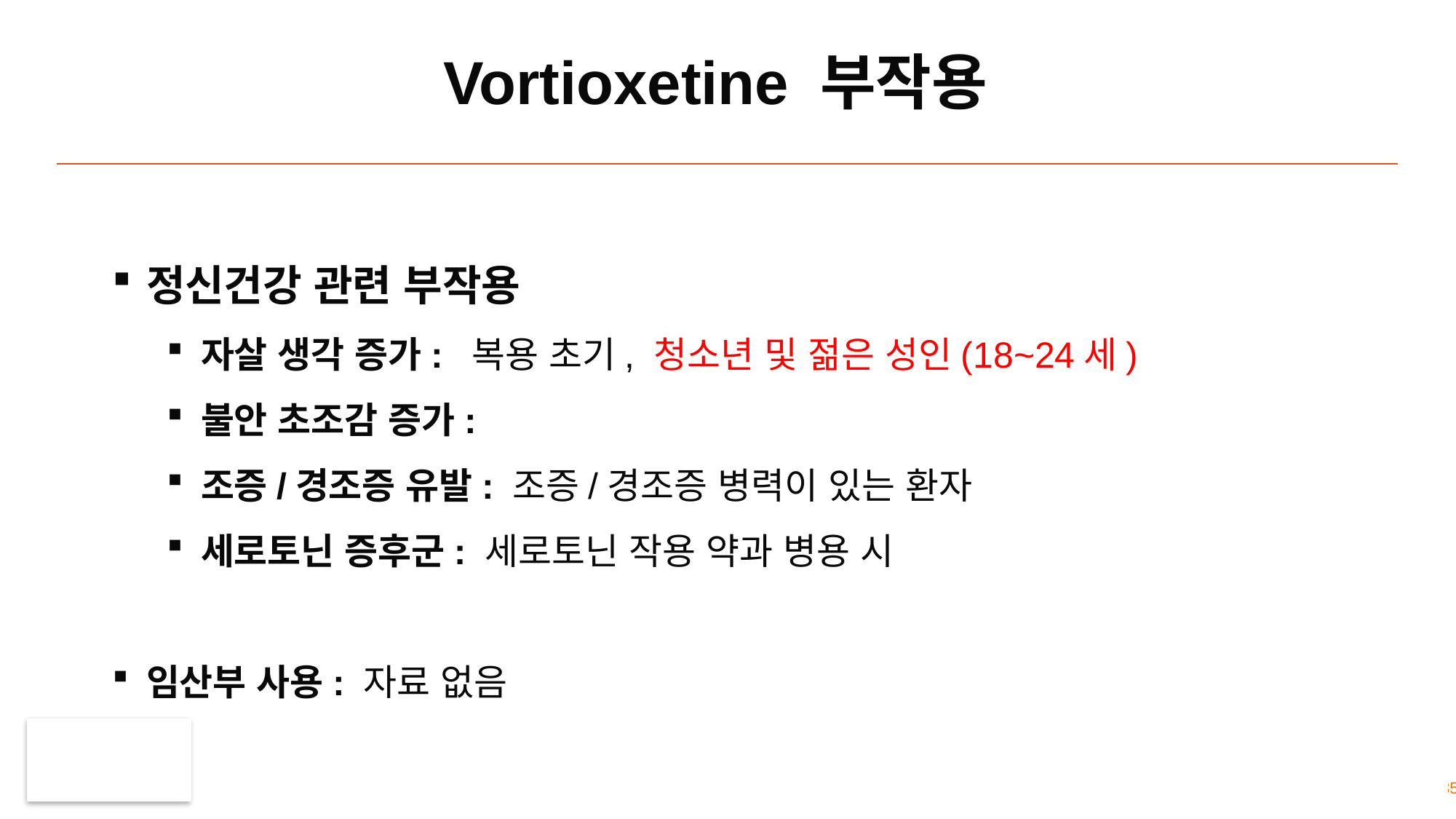

# Vortioxetine 부작용

정신건강 관련 부작용
자살 생각 증가:  복용 초기, 청소년 및 젊은 성인(18~24세)
불안 초조감 증가:
조증/경조증 유발: 조증/경조증 병력이 있는 환자
세로토닌 증후군: 세로토닌 작용 약과 병용 시

임산부 사용: 자료 없음